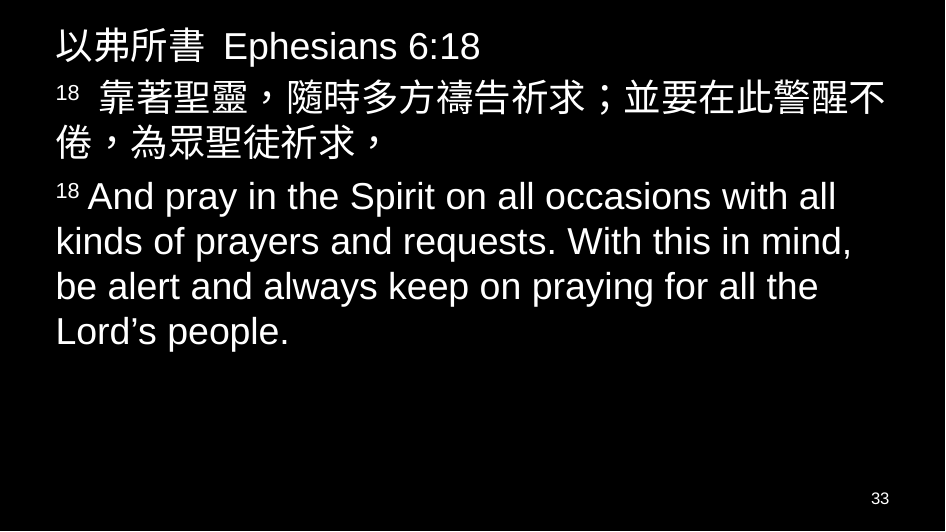

以弗所書 Ephesians 6:18
18 靠著聖靈，隨時多方禱告祈求；並要在此警醒不倦，為眾聖徒祈求，
18 And pray in the Spirit on all occasions with all kinds of prayers and requests. With this in mind, be alert and always keep on praying for all the Lord’s people.

33